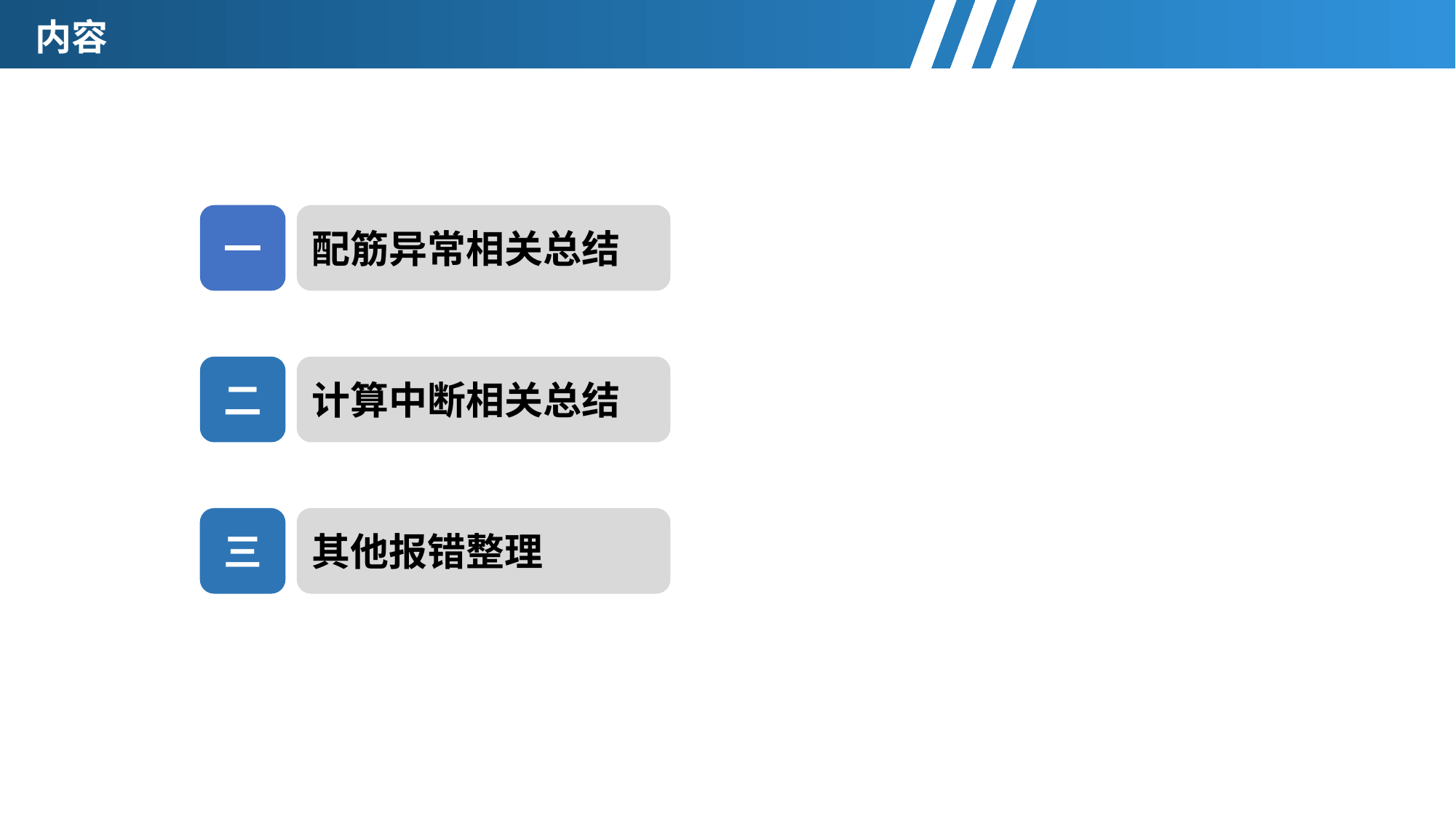

内容
配筋异常相关总结
一
计算中断相关总结
二
其他报错整理
三